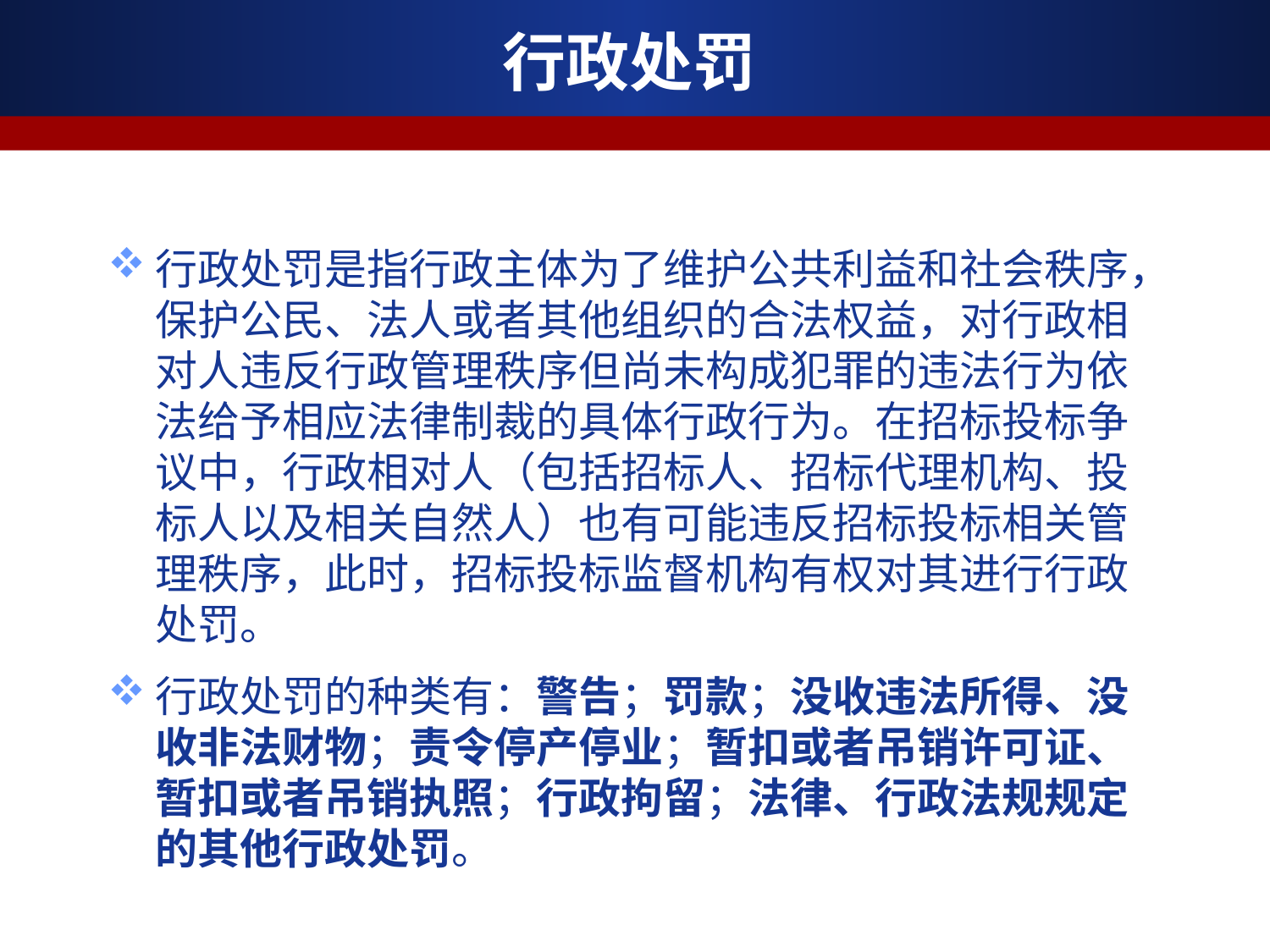

# 行政处罚
行政处罚是指行政主体为了维护公共利益和社会秩序，保护公民、法人或者其他组织的合法权益，对行政相对人违反行政管理秩序但尚未构成犯罪的违法行为依法给予相应法律制裁的具体行政行为。在招标投标争议中，行政相对人（包括招标人、招标代理机构、投标人以及相关自然人）也有可能违反招标投标相关管理秩序，此时，招标投标监督机构有权对其进行行政处罚。
行政处罚的种类有：警告；罚款；没收违法所得、没收非法财物；责令停产停业；暂扣或者吊销许可证、暂扣或者吊销执照；行政拘留；法律、行政法规规定的其他行政处罚。